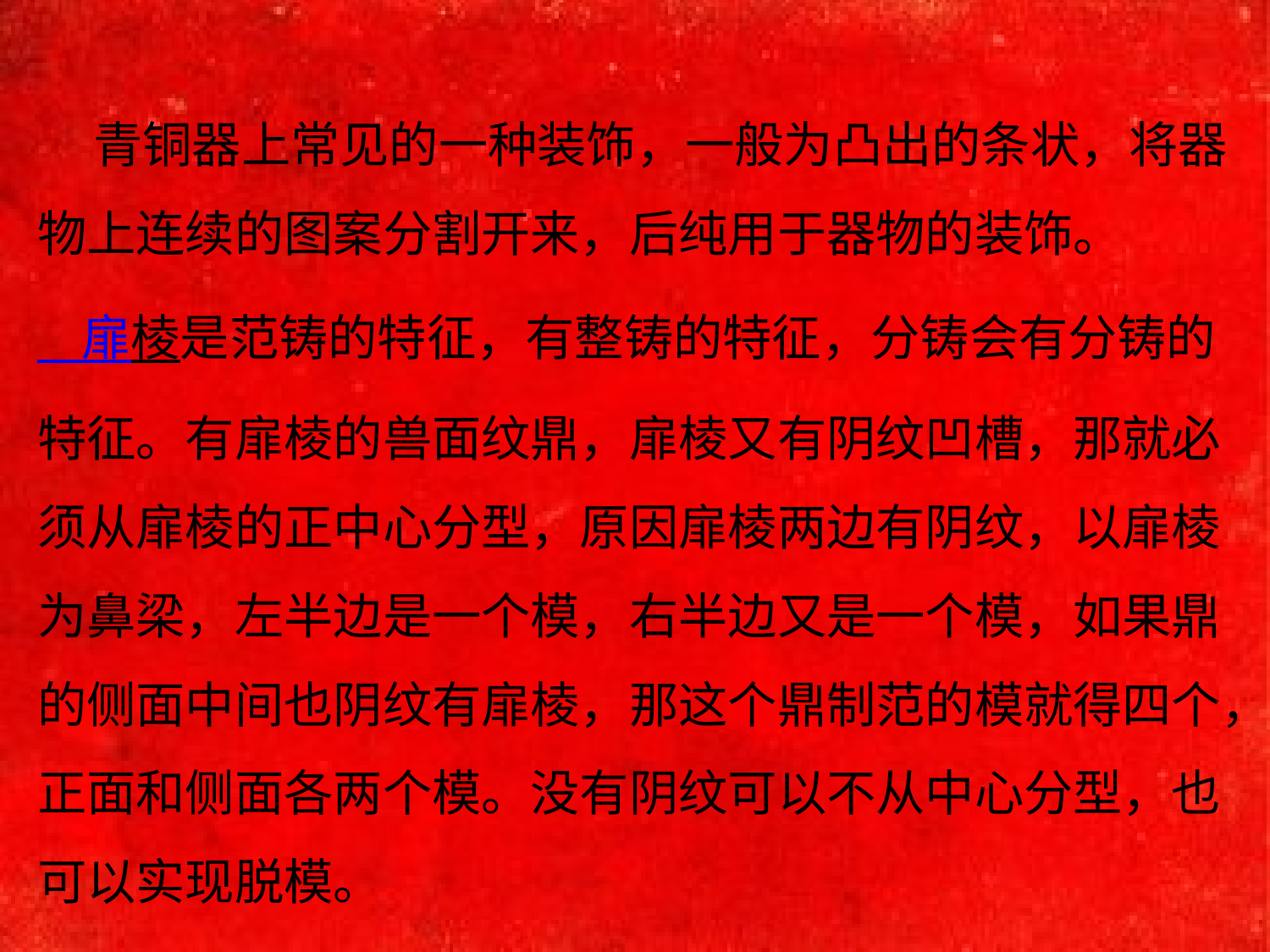

青铜器上常见的一种装饰，一般为凸出的条状，将器物上连续的图案分割开来，后纯用于器物的装饰。
    扉棱是范铸的特征，有整铸的特征，分铸会有分铸的特征。有扉棱的兽面纹鼎，扉棱又有阴纹凹槽，那就必须从扉棱的正中心分型，原因扉棱两边有阴纹，以扉棱为鼻梁，左半边是一个模，右半边又是一个模，如果鼎的侧面中间也阴纹有扉棱，那这个鼎制范的模就得四个，正面和侧面各两个模。没有阴纹可以不从中心分型，也可以实现脱模。